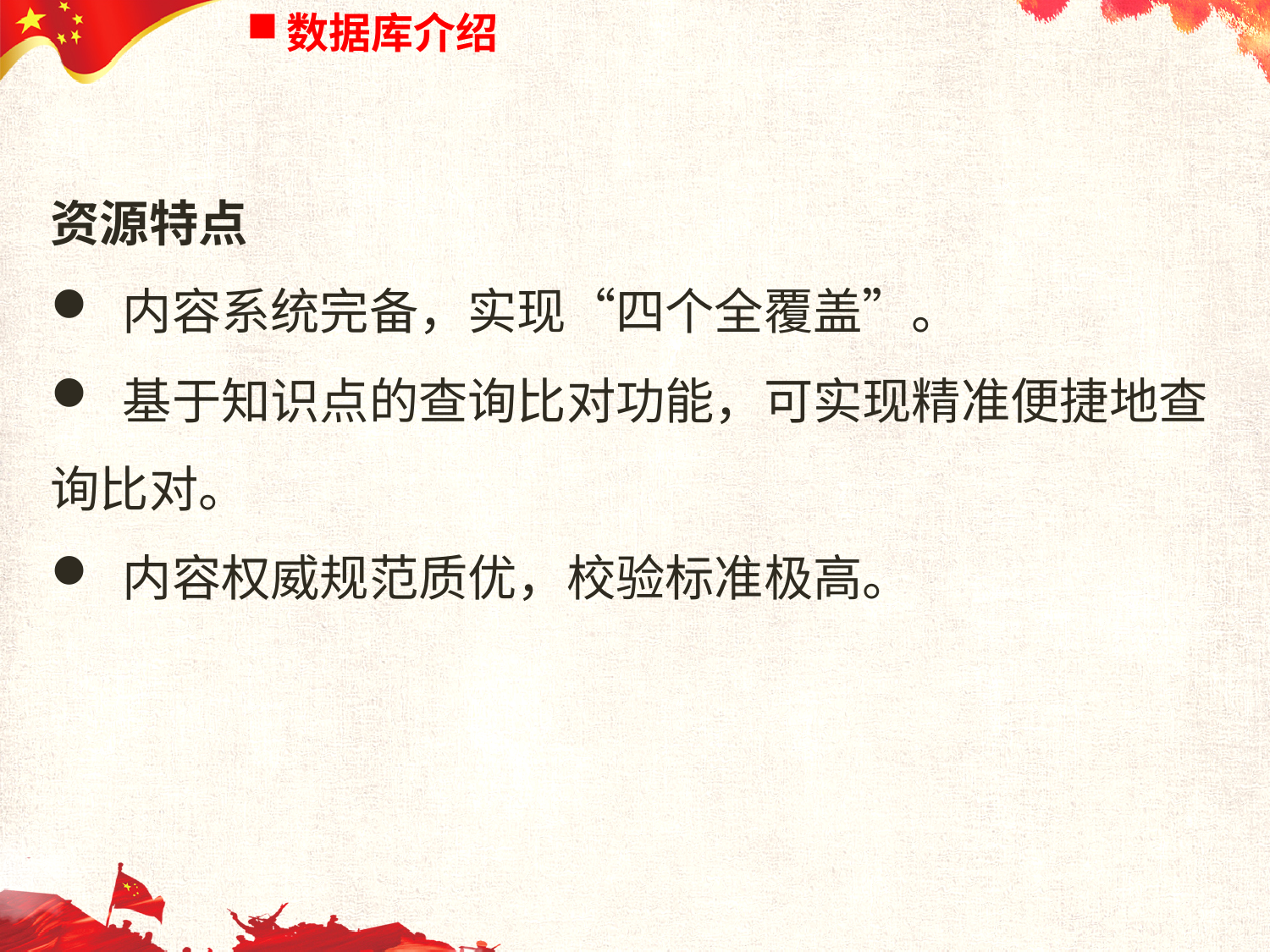

数据库介绍
资源特点
 内容系统完备，实现“四个全覆盖”。
 基于知识点的查询比对功能，可实现精准便捷地查询比对。
 内容权威规范质优，校验标准极高。